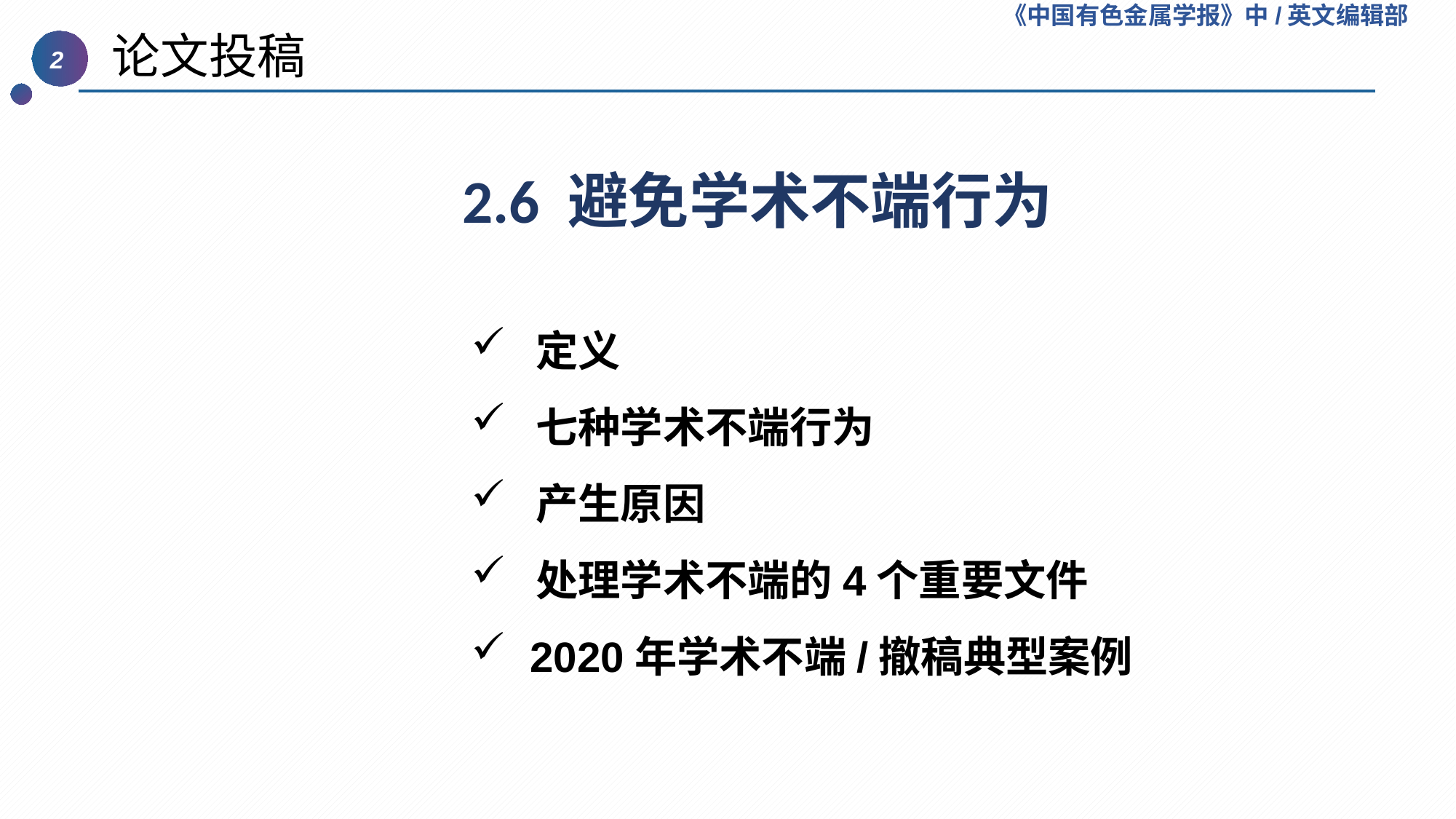

《中国有色金属学报》中/英文编辑部

      论文投稿

2

2.6 避免学术不端行为
  定义
  七种学术不端行为
  产生原因
  处理学术不端的4个重要文件
  2020年学术不端/撤稿典型案例